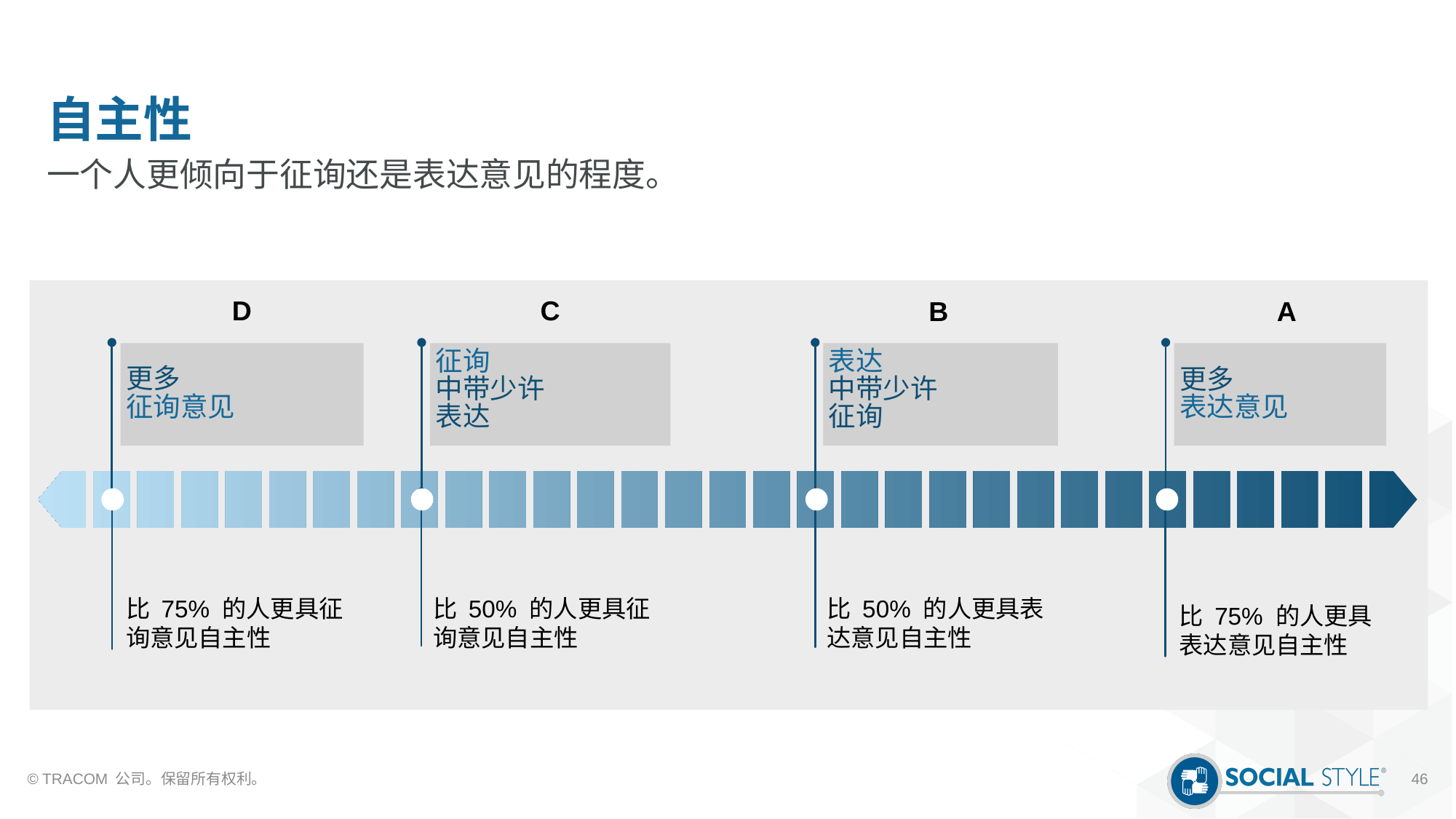

# 自主性

一个人更倾向于征询还是表达意见的程度。

D
C
A
B
更多
征询意见

比 75% 的人更具征询意见自主性

征询
中带少许
表达

比 50% 的人更具征询意见自主性

表达
中带少许
征询

比 50% 的人更具表达意见自主性

更多
表达意见

比 75% 的人更具表达意见自主性

© TRACOM 公司。保留所有权利。
46